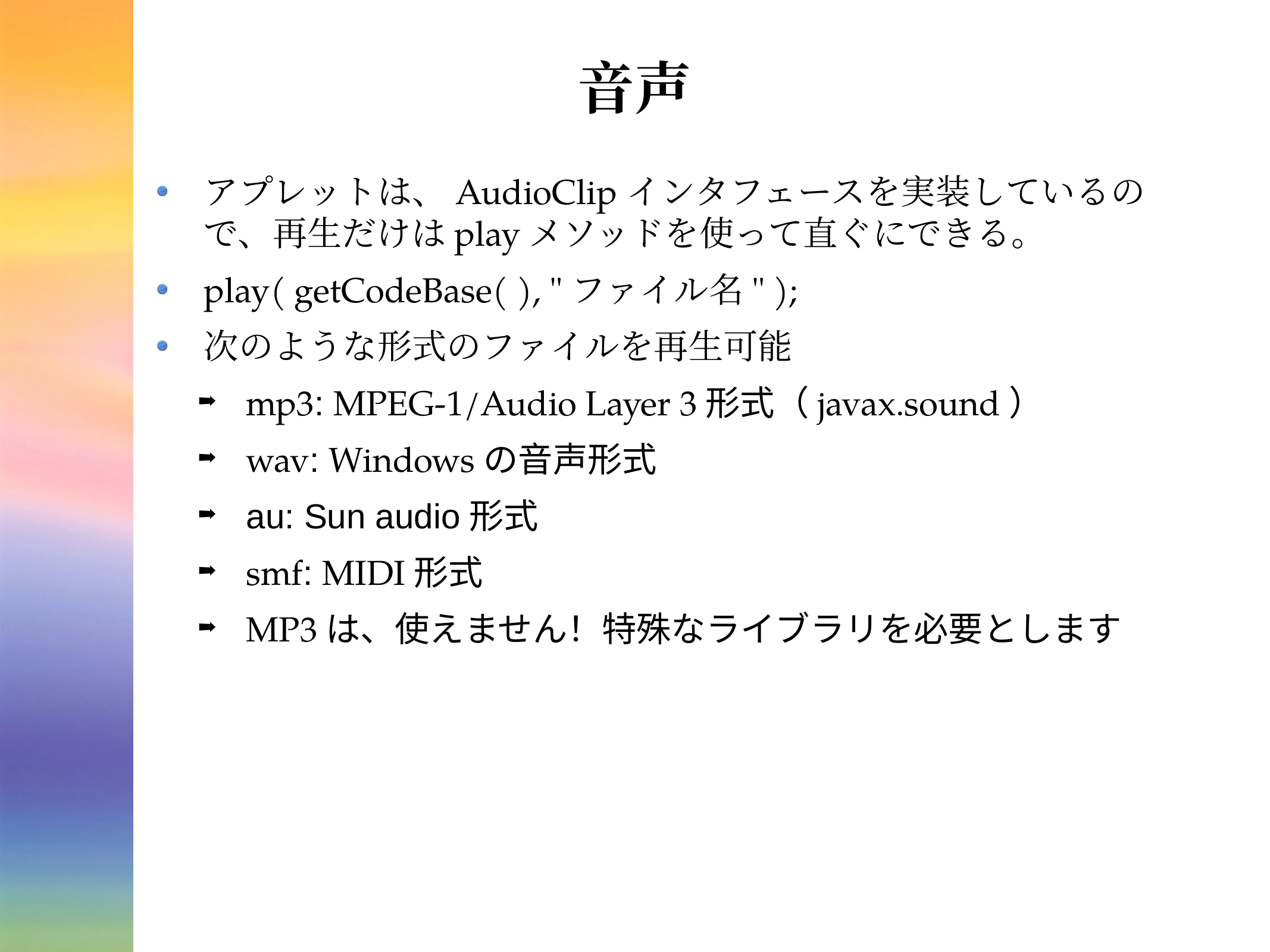

# 音声
アプレットは、AudioClipインタフェースを実装しているので、再生だけはplayメソッドを使って直ぐにできる。
play( getCodeBase( ), "ファイル名" );
次のような形式のファイルを再生可能
mp3: MPEG-1/Audio Layer 3形式（javax.sound）
wav: Windowsの音声形式
au: Sun audio形式
smf: MIDI形式
MP3は、使えません！特殊なライブラリを必要とします